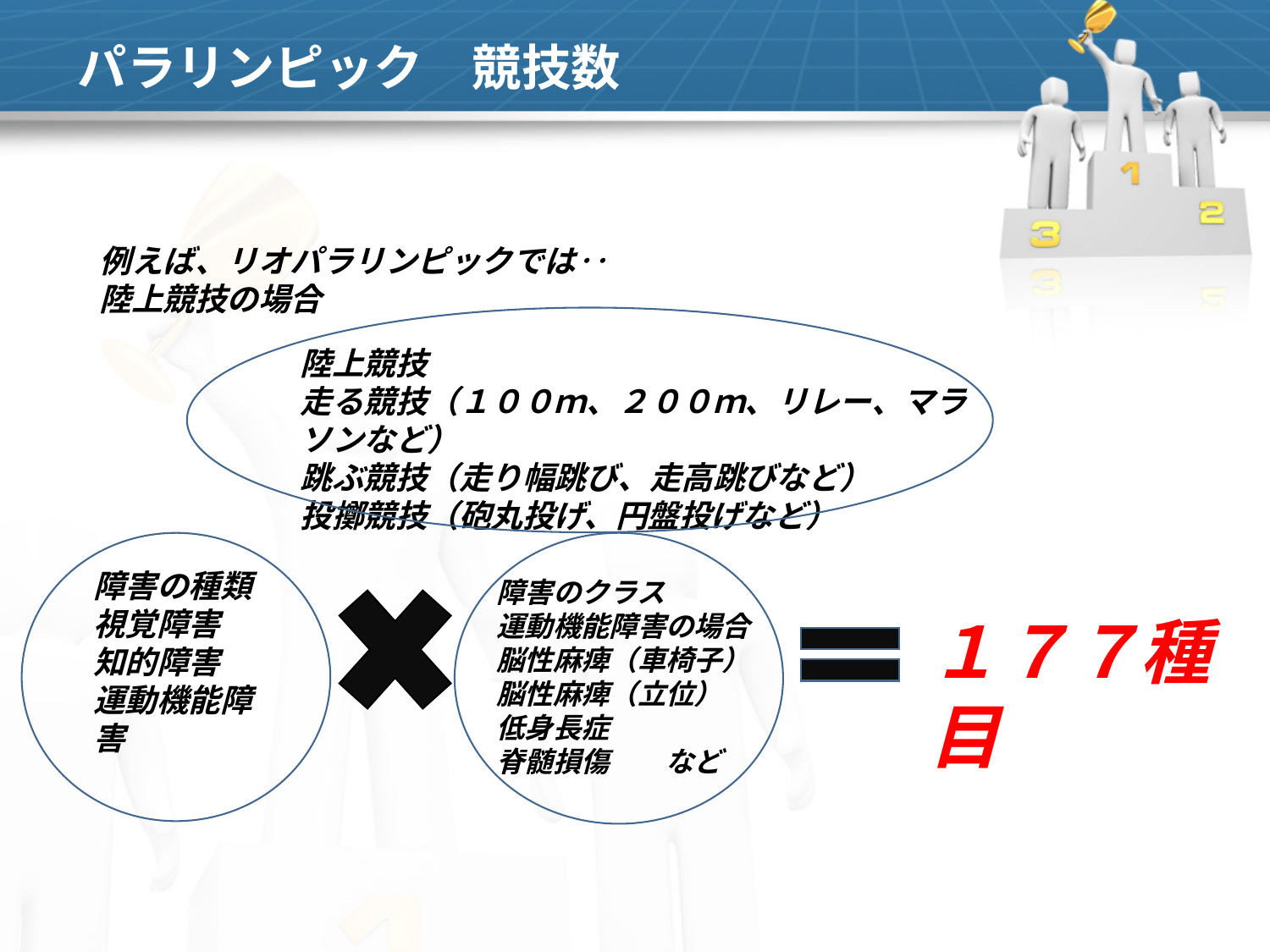

# パラリンピック　競技数
例えば、リオパラリンピックでは‥
陸上競技の場合

陸上競技
走る競技（１００ｍ、２００ｍ、リレー、マラソンなど）
跳ぶ競技（走り幅跳び、走高跳びなど）
投擲競技（砲丸投げ、円盤投げなど）

障害の種類
視覚障害
知的障害
運動機能障害

障害のクラス
運動機能障害の場合
脳性麻痺（車椅子）
脳性麻痺（立位）
低身長症
脊髄損傷　　など
１７７種目